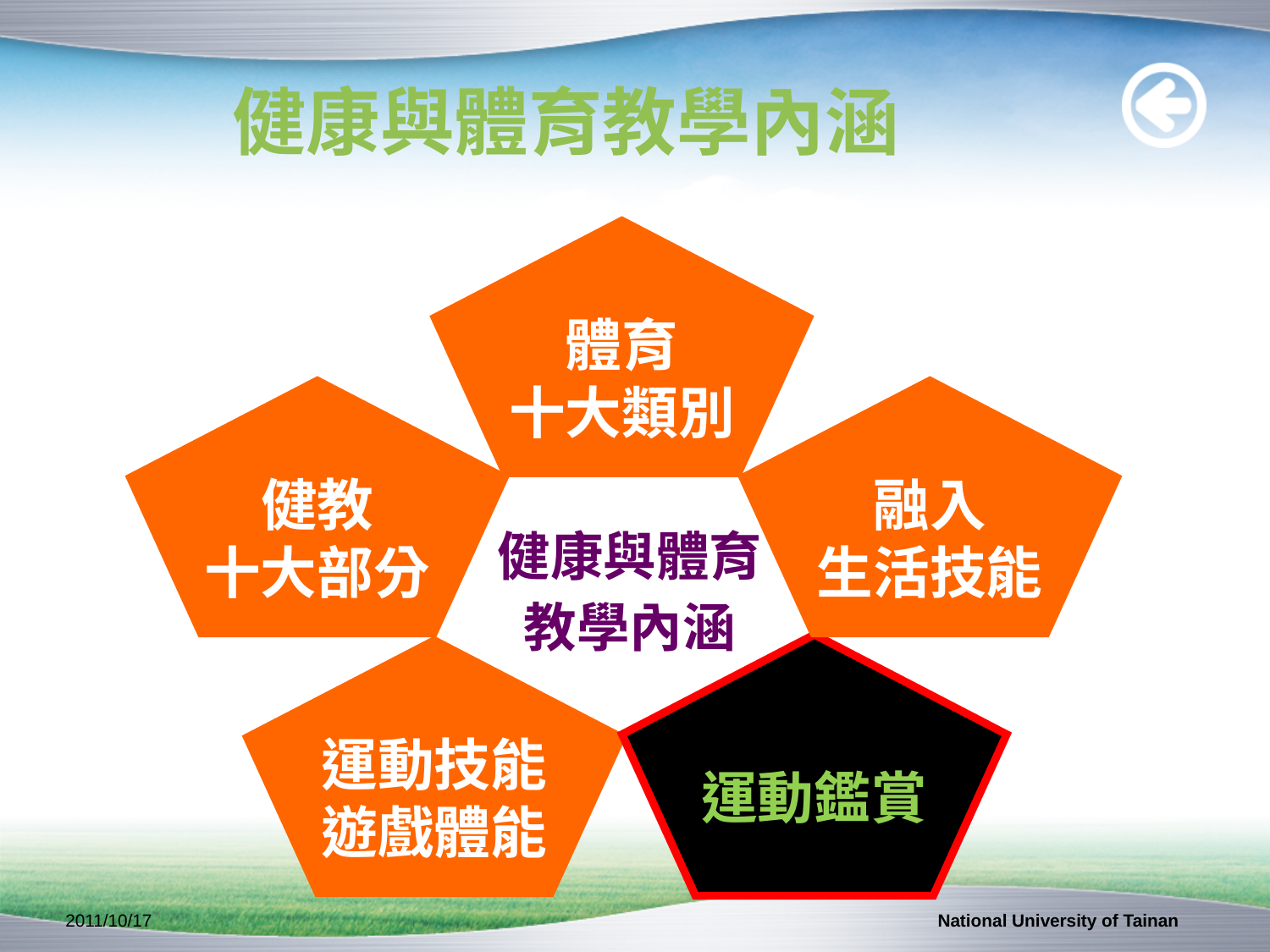

# 健康與體育教學內涵
體育
十大類別
健教
十大部分
融入
生活技能
健康與體育
教學內涵
運動鑑賞
運動技能
遊戲體能
2011/10/17
National University of Tainan